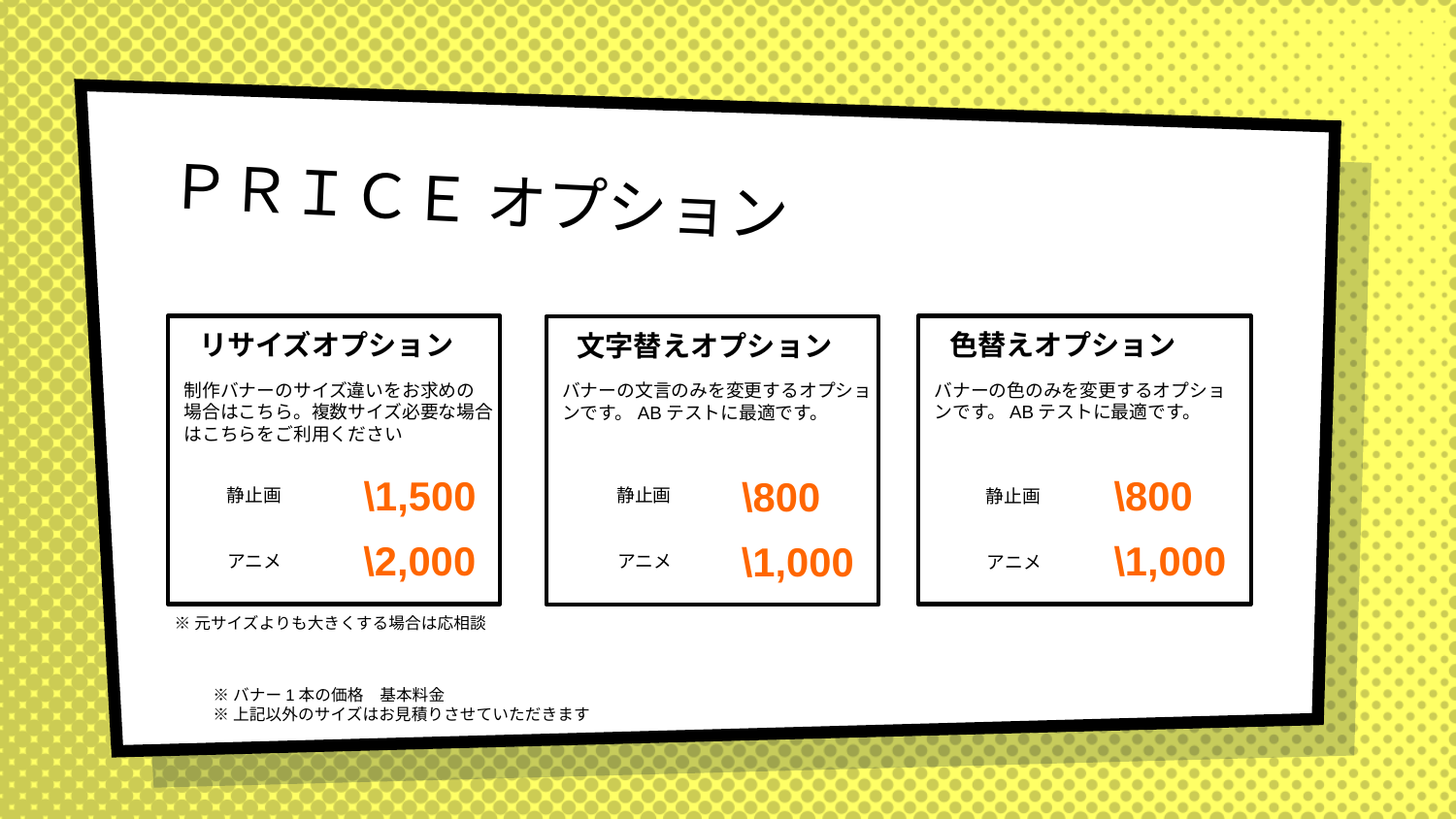

# ＰＲＩＣＥ オプション

色替えオプション
リサイズオプション
文字替えオプション
バナーの色のみを変更するオプショ
ンです。ABテストに最適です。
制作バナーのサイズ違いをお求めの
場合はこちら。複数サイズ必要な場合
はこちらをご利用ください
バナーの文言のみを変更するオプショ
ンです。ABテストに最適です。
\800
\1,500
\800
静止画
静止画
静止画
\1,000
\2,000
\1,000
アニメ
アニメ
アニメ
※元サイズよりも大きくする場合は応相談
※バナー1本の価格　基本料金
※上記以外のサイズはお見積りさせていただきます